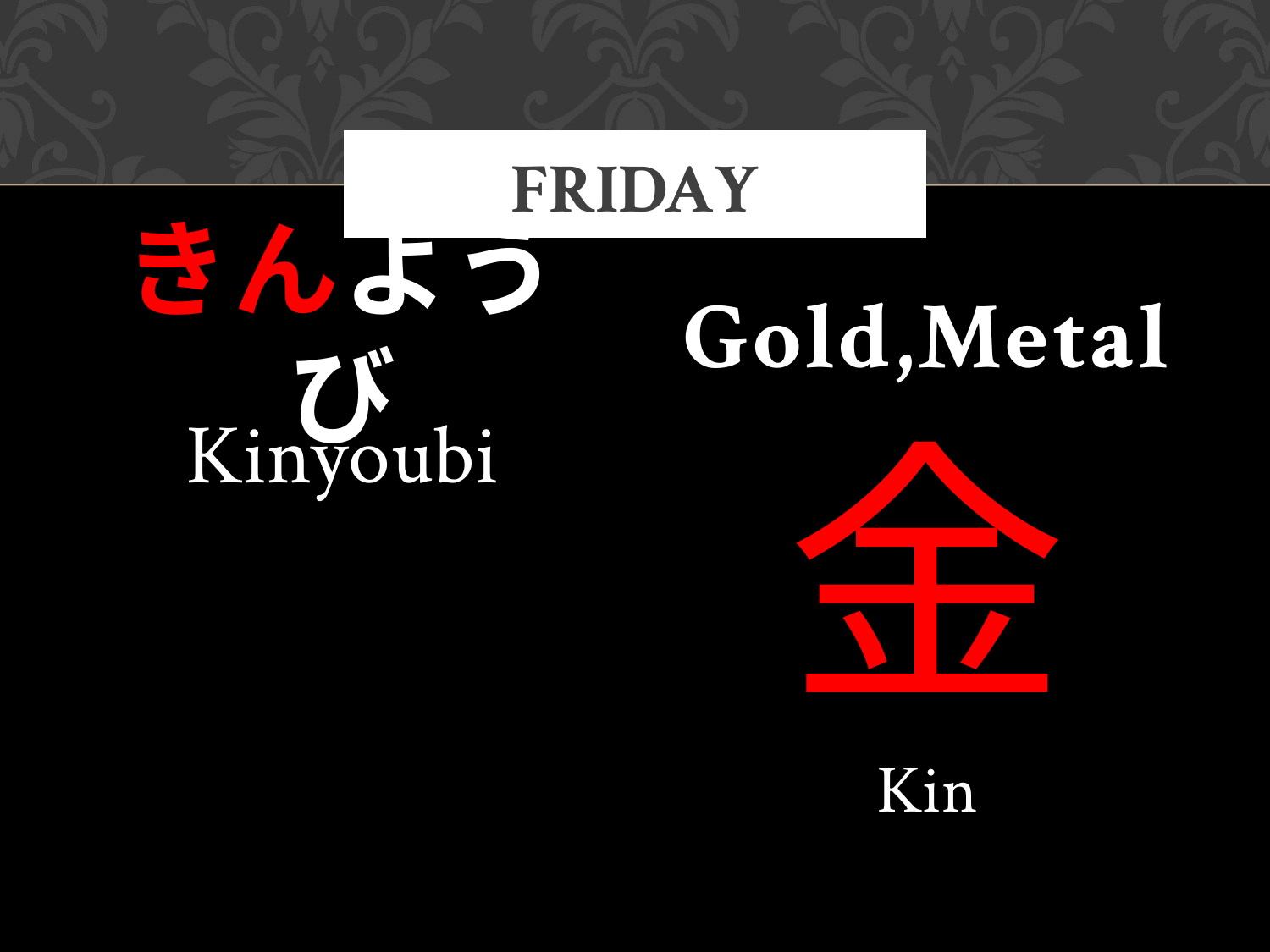

# Friday
きんようび
Gold,Metal
金
Kin
Kinyoubi